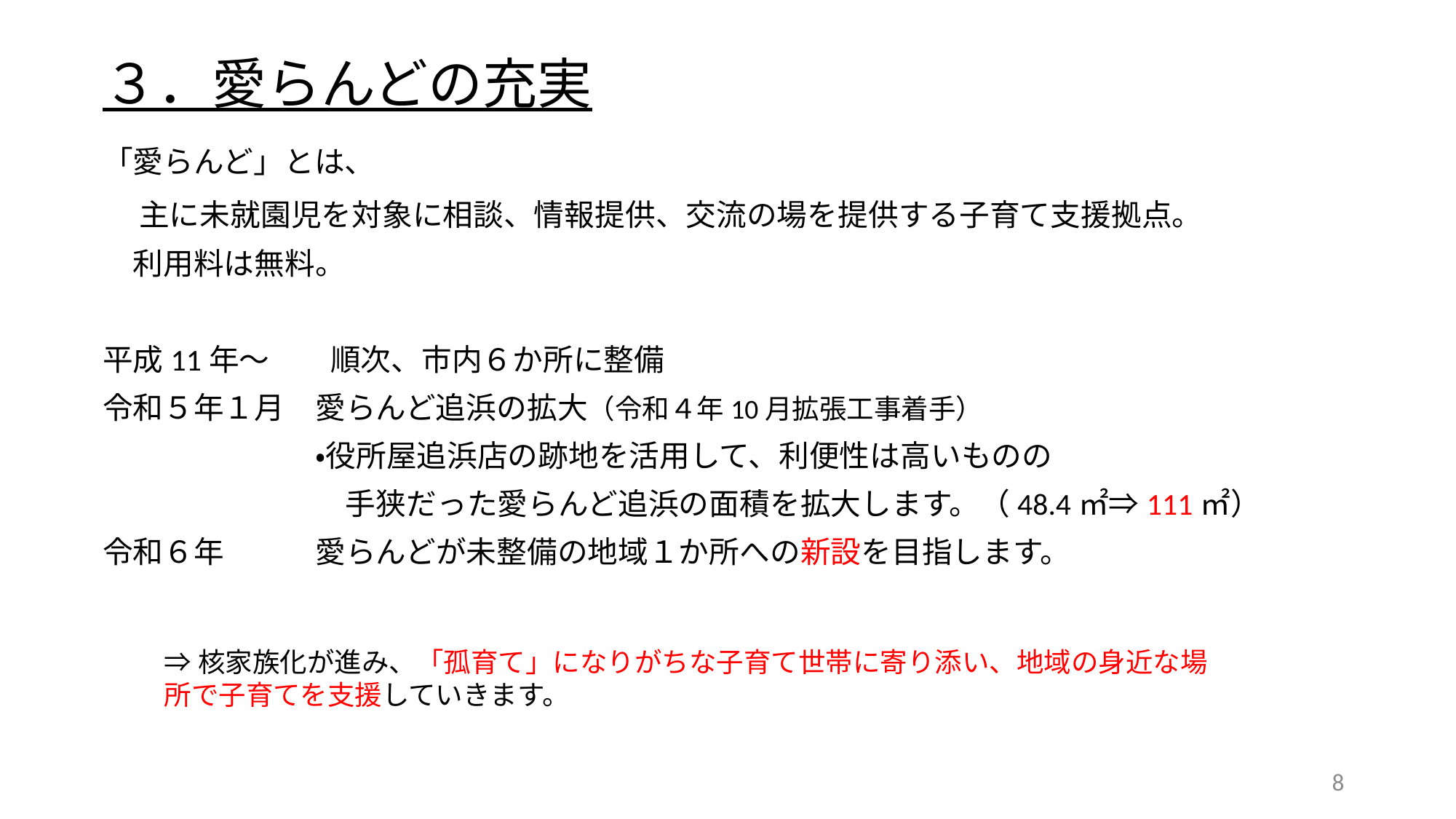

# ３．愛らんどの充実
「愛らんど」とは、
　主に未就園児を対象に相談、情報提供、交流の場を提供する子育て支援拠点。
　利用料は無料。

平成11年～　　順次、市内６か所に整備
令和５年１月　愛らんど追浜の拡大（令和４年10月拡張工事着手）
　　　　　　　・役所屋追浜店の跡地を活用して、利便性は高いものの
　　　　　　　　手狭だった愛らんど追浜の面積を拡大します。（48.4㎡⇒111㎡）
令和６年　　　愛らんどが未整備の地域１か所への新設を目指します。
⇒核家族化が進み、「孤育て」になりがちな子育て世帯に寄り添い、地域の身近な場所で子育てを支援していきます。
8